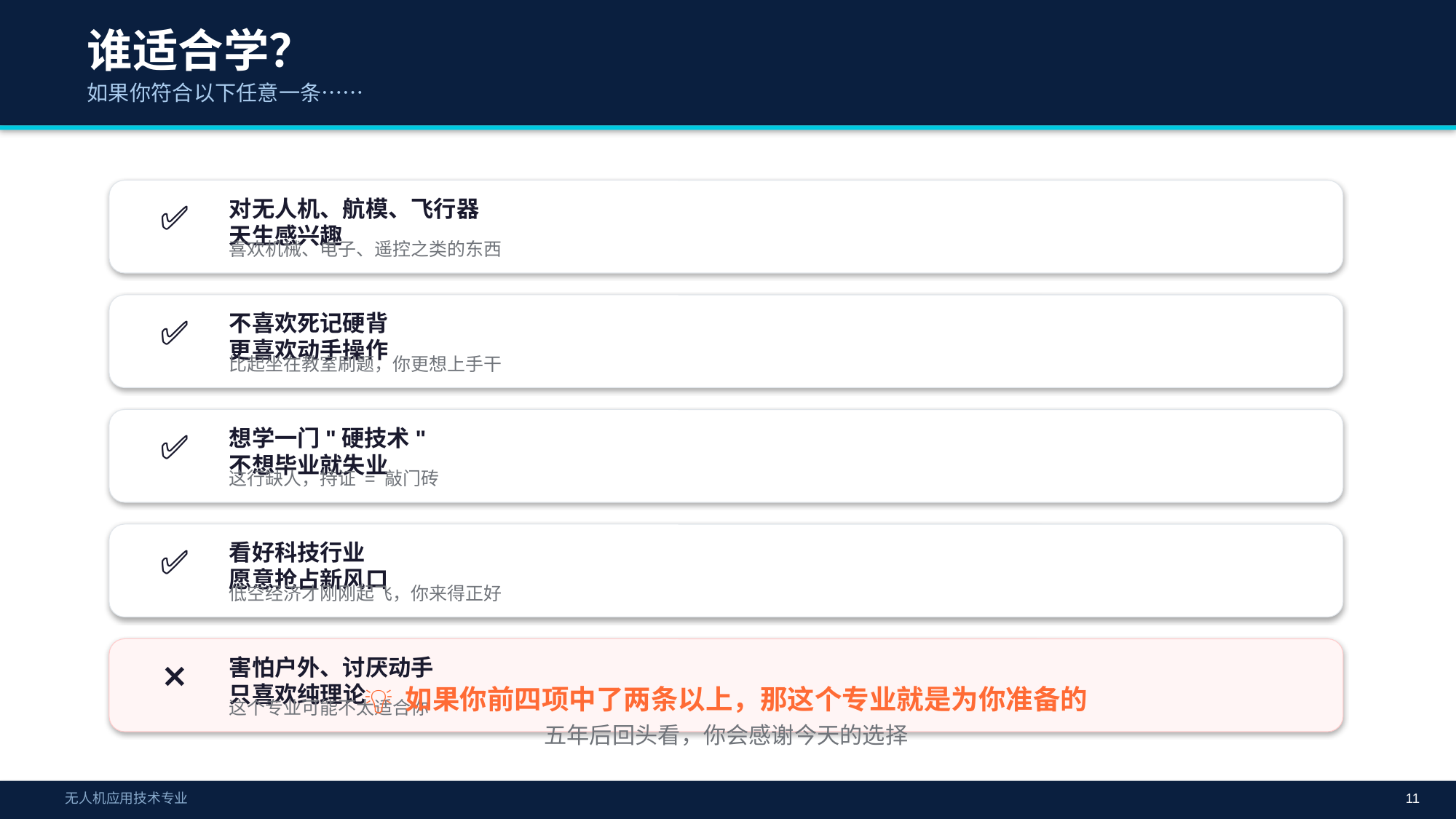

谁适合学？
如果你符合以下任意一条……

对无人机、航模、飞行器
天生感兴趣
✅
喜欢机械、电子、遥控之类的东西

不喜欢死记硬背
更喜欢动手操作
✅
比起坐在教室刷题，你更想上手干

想学一门"硬技术"
不想毕业就失业
✅
这行缺人，持证 = 敲门砖

看好科技行业
愿意抢占新风口
✅
低空经济才刚刚起飞，你来得正好

害怕户外、讨厌动手
只喜欢纯理论
❌
💡 如果你前四项中了两条以上，那这个专业就是为你准备的
五年后回头看，你会感谢今天的选择
这个专业可能不太适合你

无人机应用技术专业
11